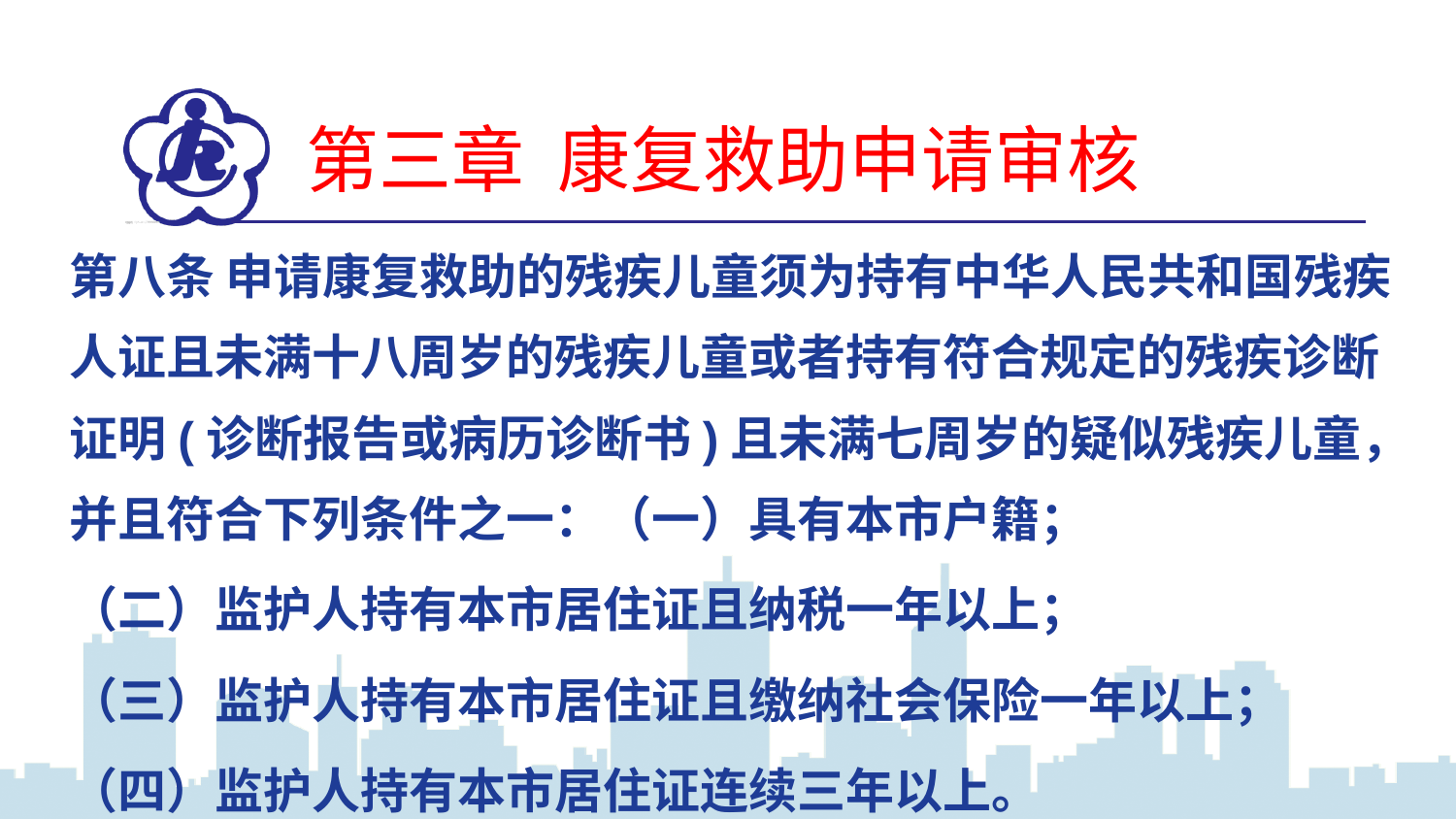

第三章  康复救助申请审核
第八条 申请康复救助的残疾儿童须为持有中华人民共和国残疾人证且未满十八周岁的残疾儿童或者持有符合规定的残疾诊断证明(诊断报告或病历诊断书)且未满七周岁的疑似残疾儿童，并且符合下列条件之一：（一）具有本市户籍；
（二）监护人持有本市居住证且纳税一年以上；
（三）监护人持有本市居住证且缴纳社会保险一年以上；
（四）监护人持有本市居住证连续三年以上。